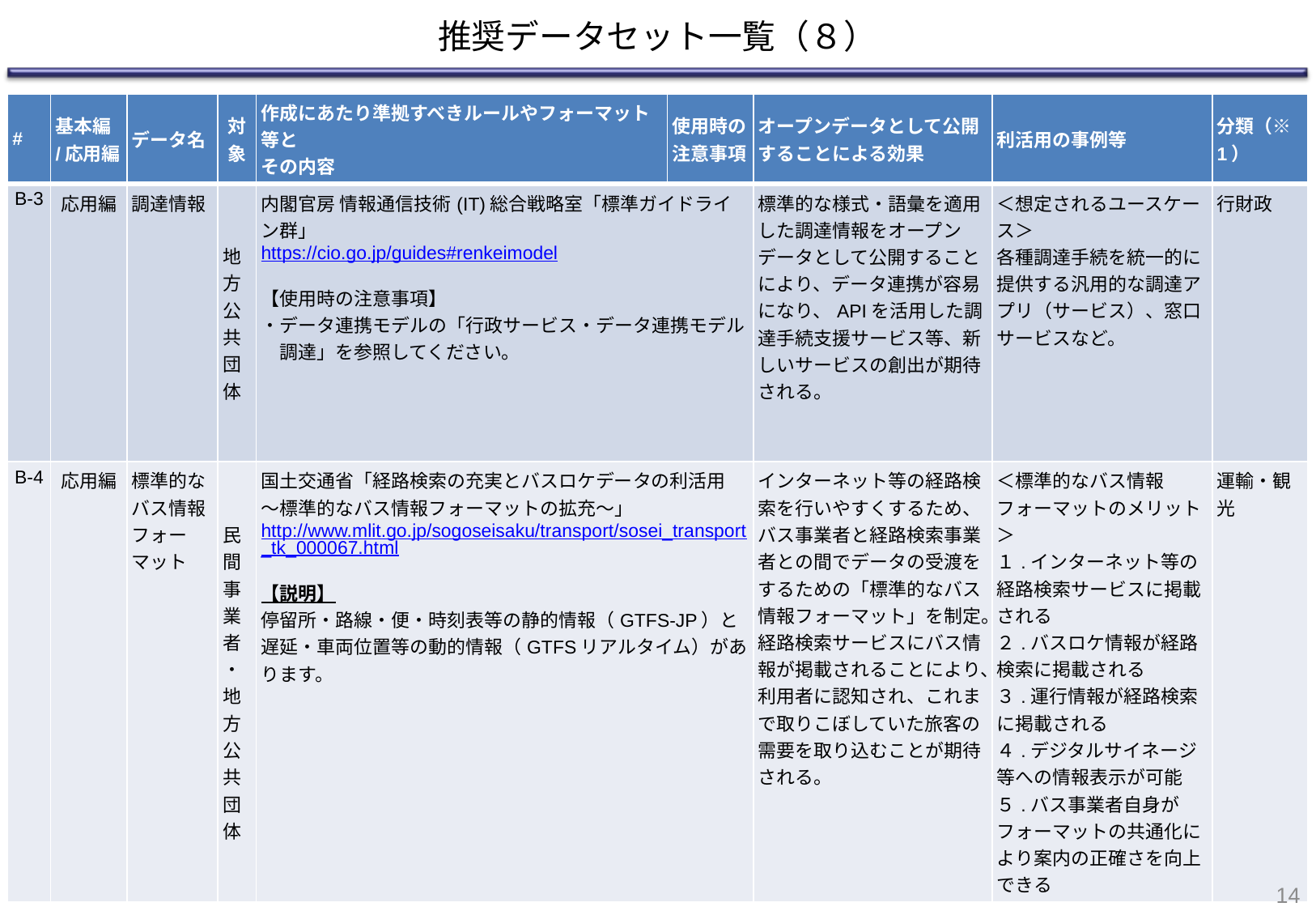

# 推奨データセット一覧（８）
| # | 基本編 /応用編 | データ名 | 対象 | 作成にあたり準拠すべきルールやフォーマット等と その内容 | 使用時の注意事項 | オープンデータとして公開することによる効果 | 利活用の事例等 | 分類（※1） |
| --- | --- | --- | --- | --- | --- | --- | --- | --- |
| B-3 | 応用編 | 調達情報 | 地方公共団体 | 内閣官房 情報通信技術(IT)総合戦略室「標準ガイドライン群」 https://cio.go.jp/guides#renkeimodel 【使用時の注意事項】 ・データ連携モデルの「行政サービス・データ連携モデル　調達」を参照してください。 |  | 標準的な様式・語彙を適用した調達情報をオープンデータとして公開することにより、データ連携が容易になり、APIを活用した調達手続支援サービス等、新しいサービスの創出が期待される。 | ＜想定されるユースケース＞ 各種調達手続を統一的に提供する汎用的な調達アプリ（サービス）、窓口サービスなど。 | 行財政 |
| B-4 | 応用編 | 標準的なバス情報フォーマット | 民間事業者・地方公共団体 | 国土交通省「経路検索の充実とバスロケデータの利活用　～標準的なバス情報フォーマットの拡充～」 http://www.mlit.go.jp/sogoseisaku/transport/sosei\_transport\_tk\_000067.html 【説明】 停留所・路線・便・時刻表等の静的情報（GTFS-JP）と 遅延・車両位置等の動的情報（GTFSリアルタイム）があります。 |  | インターネット等の経路検索を行いやすくするため、バス事業者と経路検索事業者との間でデータの受渡をするための「標準的なバス情報フォーマット」を制定。 経路検索サービスにバス情報が掲載されることにより、利用者に認知され、これまで取りこぼしていた旅客の需要を取り込むことが期待される。 | ＜標準的なバス情報フォーマットのメリット＞ １.インターネット等の経路検索サービスに掲載される ２.バスロケ情報が経路検索に掲載される ３.運行情報が経路検索に掲載される ４.デジタルサイネージ等への情報表示が可能 ５.バス事業者自身がフォーマットの共通化により案内の正確さを向上できる | 運輸・観光 |
14